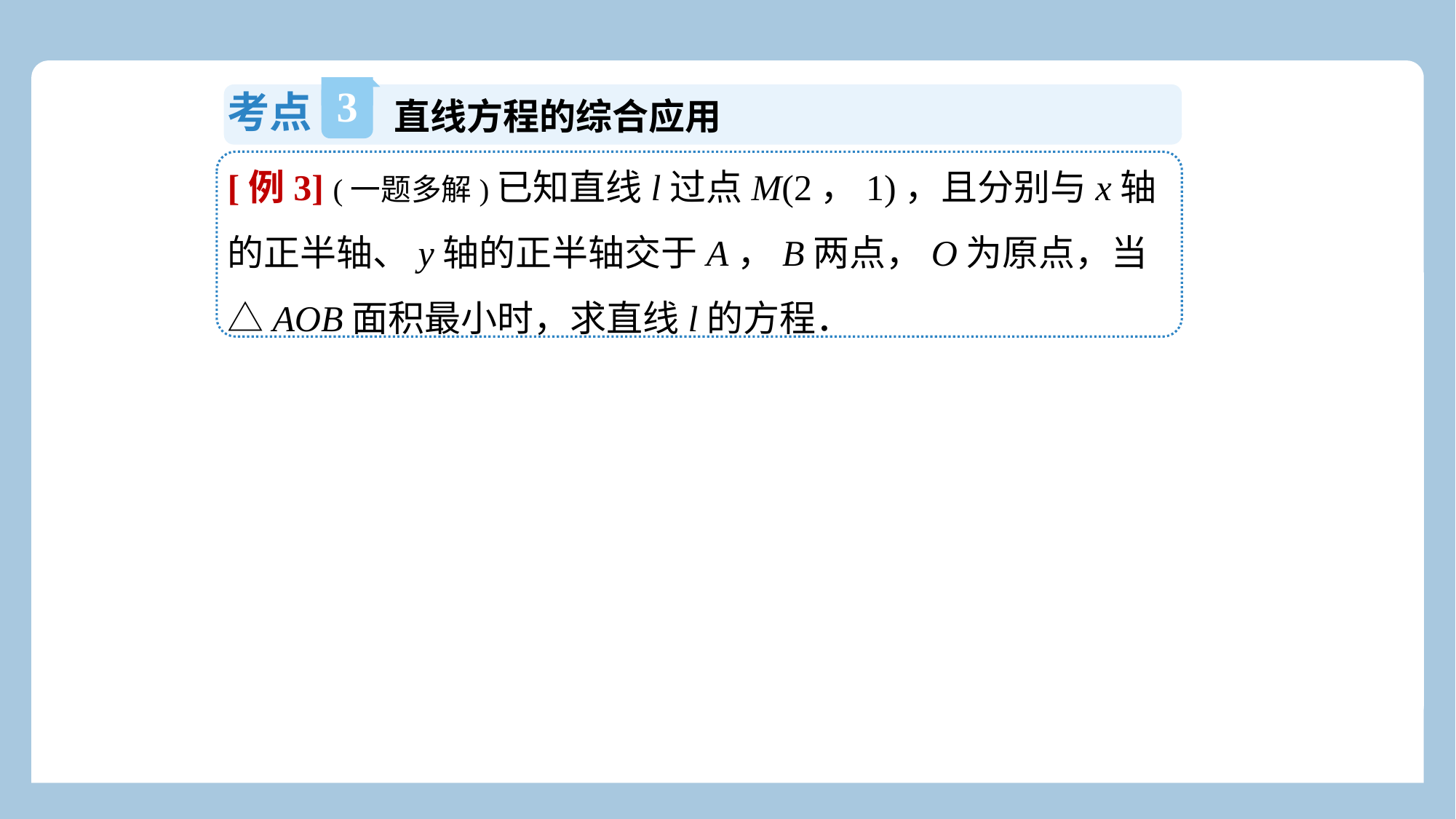

3

考点

直线方程的综合应用
[例3] (一题多解)已知直线l过点M(2，1)，且分别与x轴的正半轴、y轴的正半轴交于A，B两点，O为原点，当△AOB面积最小时，求直线l的方程．